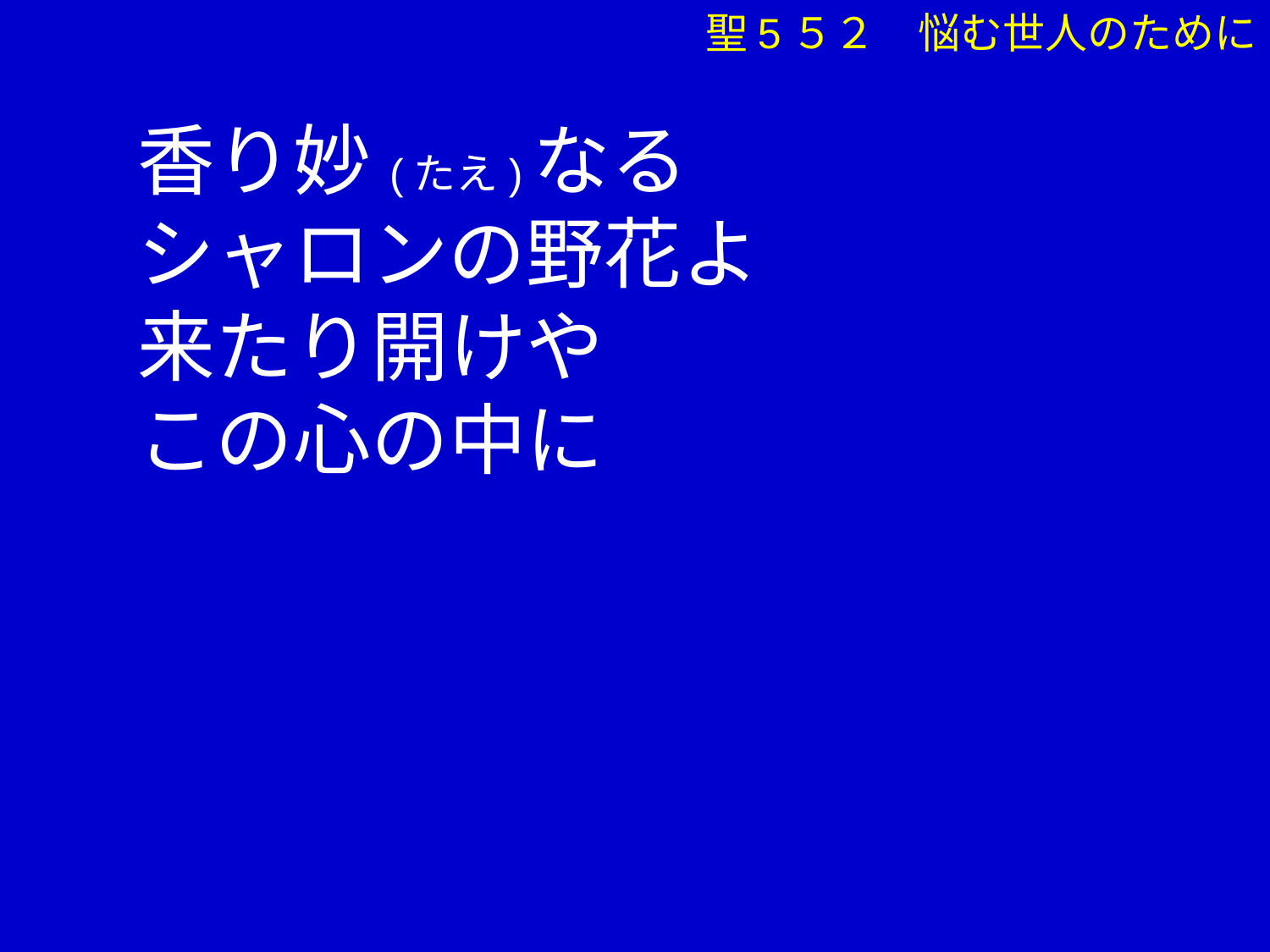

聖5５２　悩む世人のために
　香り妙(たえ)なる
　シャロンの野花よ
　来たり開けや
　この心の中に